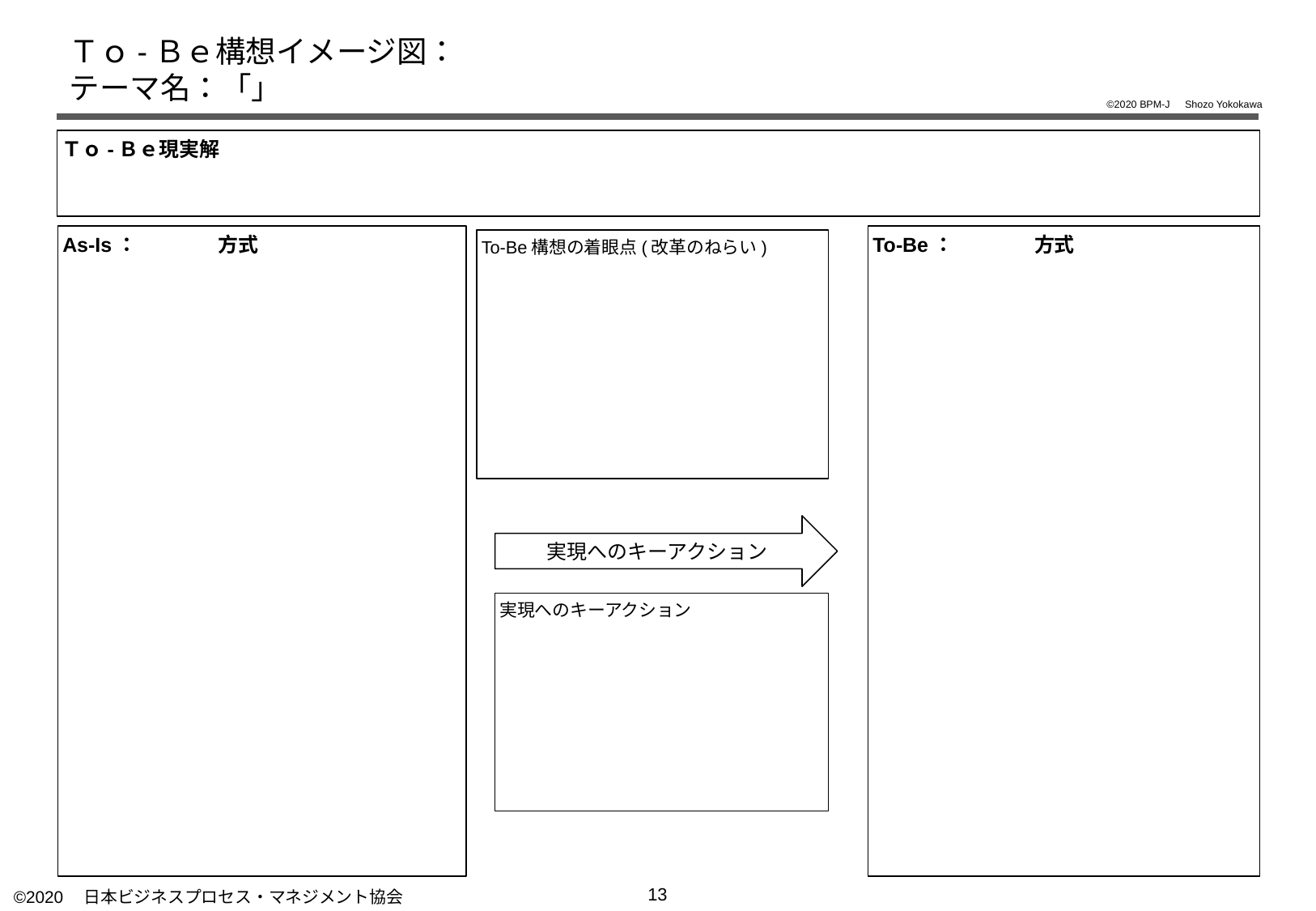

# Ｔｏ-Ｂｅ構想イメージ図： テーマ名：「」
©2020 BPM-J　Shozo Yokokawa
Ｔｏ-Ｂｅ現実解
As-Is：　　　　方式
To-Be：　　　　方式
To-Be構想の着眼点(改革のねらい)

実現へのキーアクション
実現へのキーアクション
13
©2020　日本ビジネスプロセス・マネジメント協会